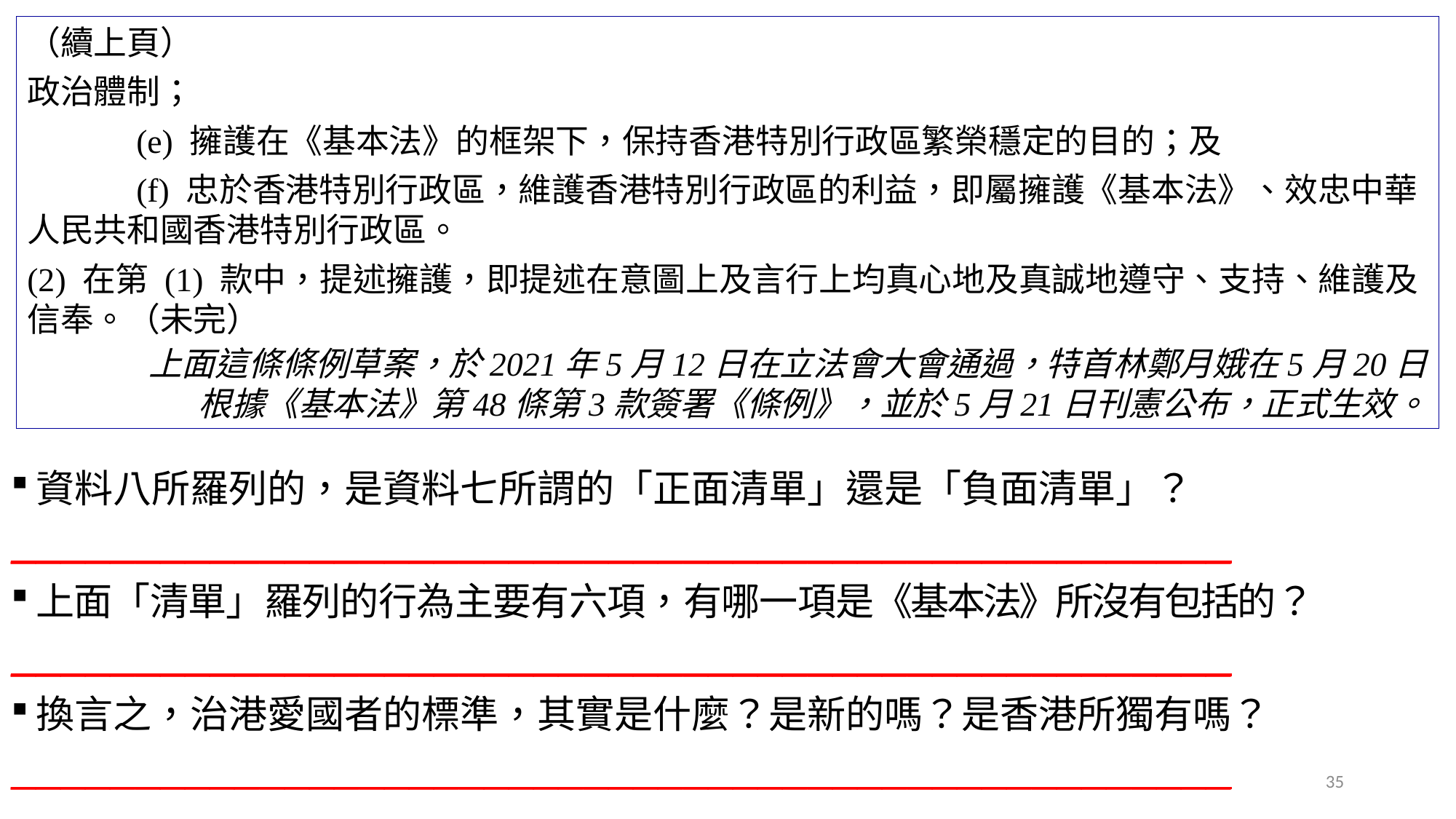

（續上頁）
政治體制；
	(e) 擁護在《基本法》的框架下，保持香港特別行政區繁榮穩定的目的；及
	(f) 忠於香港特別行政區，維護香港特別行政區的利益，即屬擁護《基本法》、效忠中華人民共和國香港特別行政區。
(2) 在第 (1) 款中，提述擁護，即提述在意圖上及言行上均真心地及真誠地遵守、支持、維護及信奉。（未完）
 上面這條條例草案，於2021年5月12日在立法會大會通過，特首林鄭月娥在5月20日
根據《基本法》第48條第3款簽署《條例》，並於5月21日刊憲公布，正式生效。
資料八所羅列的，是資料七所謂的「正面清單」還是「負面清單」？
_________________________________________________
上面「清單」羅列的行為主要有六項，有哪一項是《基本法》所沒有包括的？
_________________________________________________
換言之，治港愛國者的標準，其實是什麼？是新的嗎？是香港所獨有嗎？
_________________________________________________

35